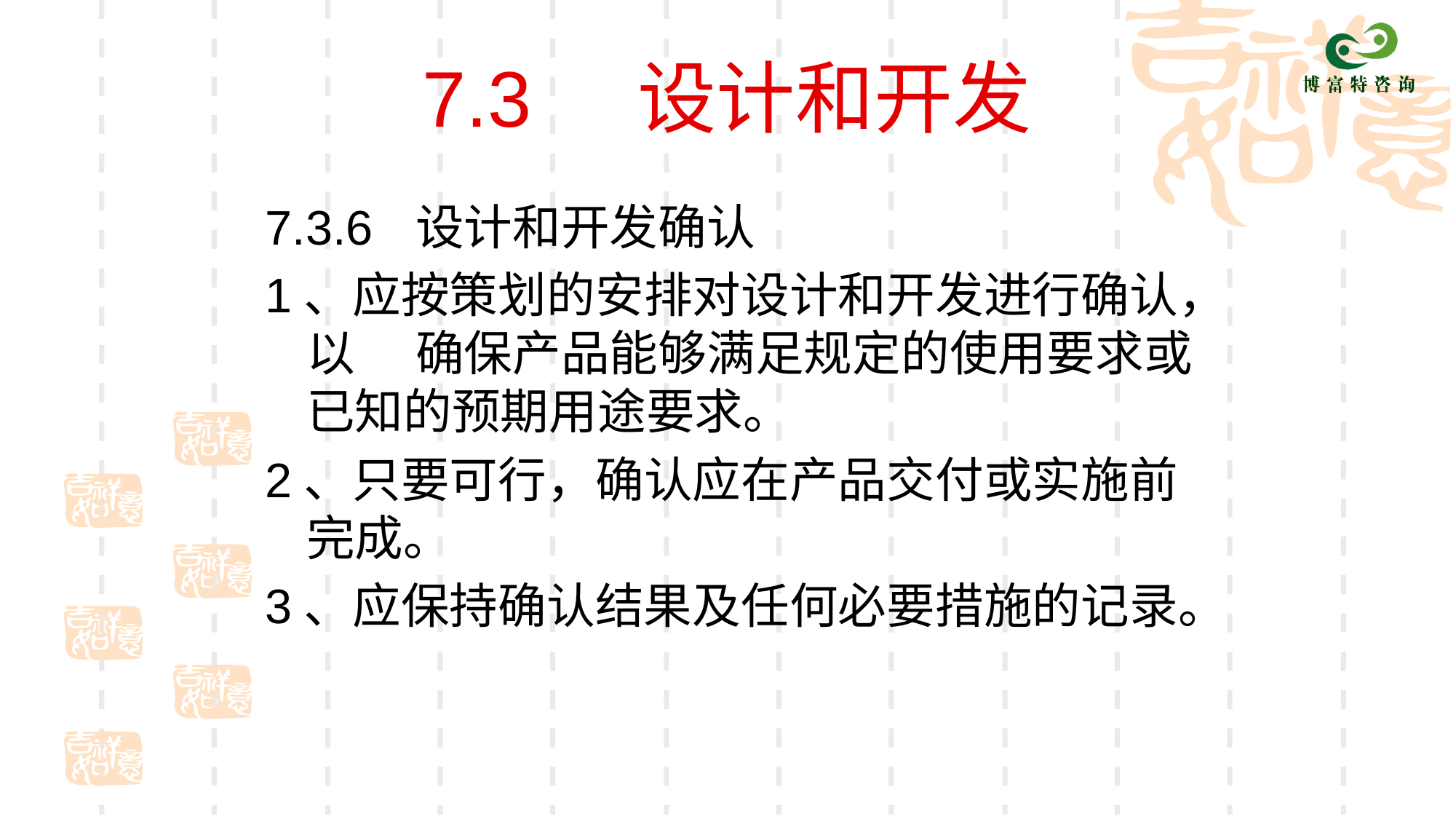

# 7.3    设计和开发
7.3.6	设计和开发确认
1、应按策划的安排对设计和开发进行确认，以	确保产品能够满足规定的使用要求或已知的预期用途要求。
2、只要可行，确认应在产品交付或实施前完成。
3、应保持确认结果及任何必要措施的记录。